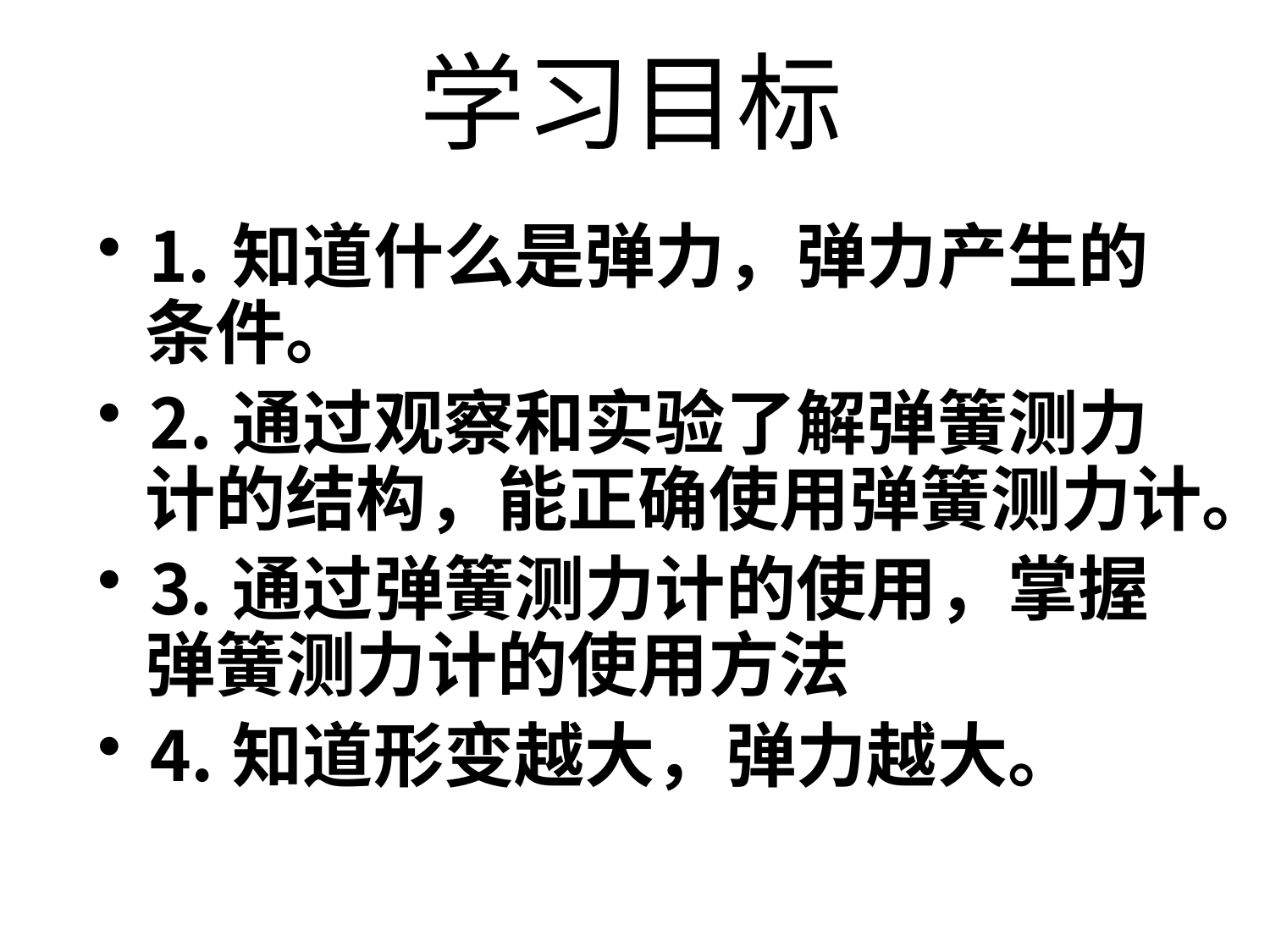

# 学习目标
⒈知道什么是弹力，弹力产生的条件。
⒉通过观察和实验了解弹簧测力计的结构，能正确使用弹簧测力计。
⒊通过弹簧测力计的使用，掌握弹簧测力计的使用方法
⒋知道形变越大，弹力越大。